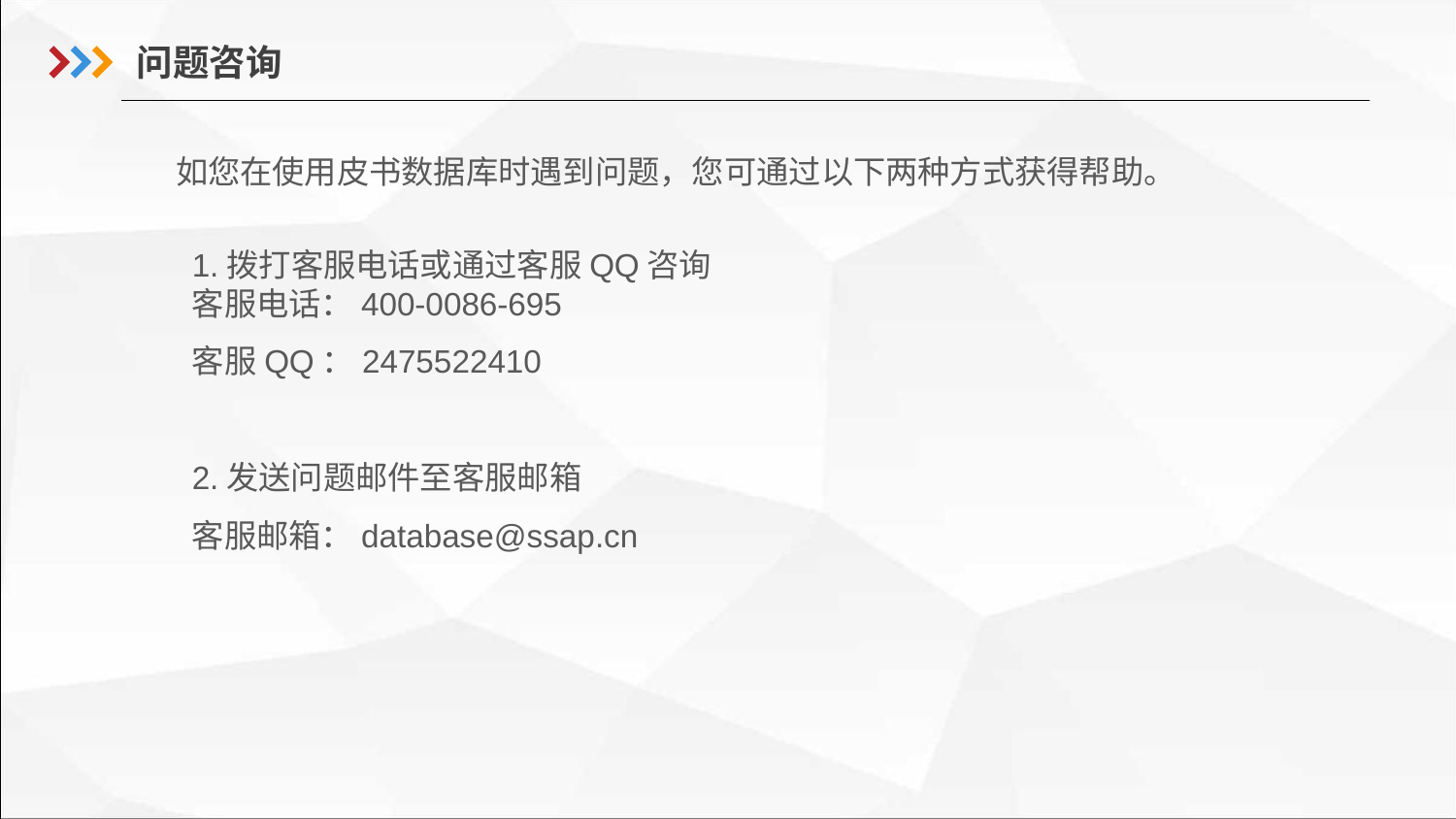

问题咨询

如您在使用皮书数据库时遇到问题，您可通过以下两种方式获得帮助。

1.拨打客服电话或通过客服QQ咨询客服电话：400-0086-695客服QQ：2475522410

2.发送问题邮件至客服邮箱客服邮箱：database@ssap.cn